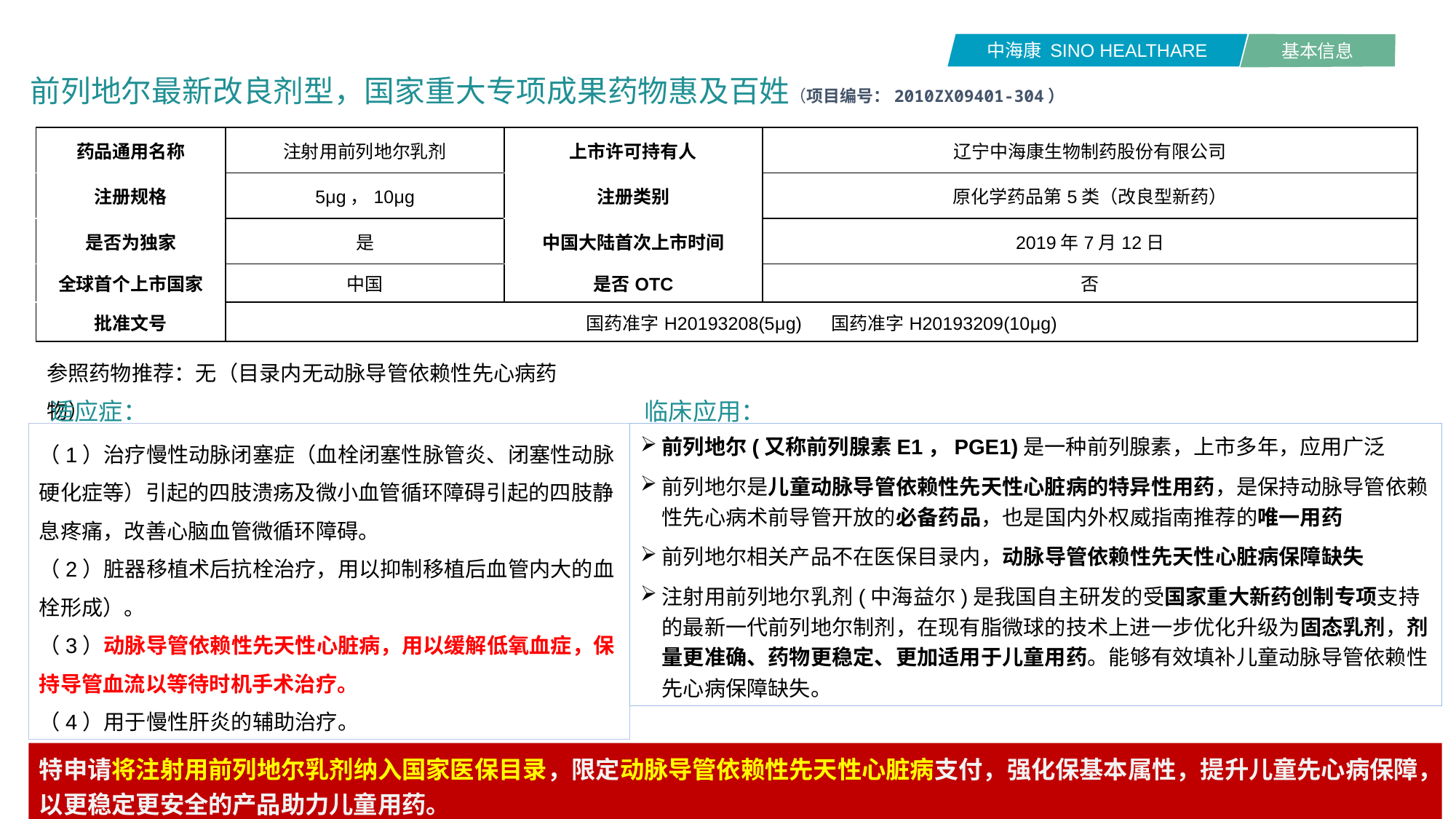

前列地尔最新改良剂型，国家重大专项成果药物惠及百姓（项目编号：2010ZX09401-304）
| 药品通用名称 | 注射用前列地尔乳剂 | 上市许可持有人 | 辽宁中海康生物制药股份有限公司 |
| --- | --- | --- | --- |
| 注册规格 | 5μg，10μg | 注册类别 | 原化学药品第5类（改良型新药） |
| 是否为独家 | 是 | 中国大陆首次上市时间 | 2019年7月12日 |
| 全球首个上市国家 | 中国 | 是否OTC | 否 |
| 批准文号 | 国药准字H20193208(5μg) 国药准字H20193209(10μg) |  |  |
参照药物推荐：无（目录内无动脉导管依赖性先心病药物）
适应症：
临床应用：
（1）治疗慢性动脉闭塞症（血栓闭塞性脉管炎、闭塞性动脉硬化症等）引起的四肢溃疡及微小血管循环障碍引起的四肢静息疼痛，改善心脑血管微循环障碍。
（2）脏器移植术后抗栓治疗，用以抑制移植后血管内大的血栓形成）。
（3）动脉导管依赖性先天性心脏病，用以缓解低氧血症，保持导管血流以等待时机手术治疗。
（4）用于慢性肝炎的辅助治疗。
前列地尔(又称前列腺素E1，PGE1)是一种前列腺素，上市多年，应用广泛
前列地尔是儿童动脉导管依赖性先天性心脏病的特异性用药，是保持动脉导管依赖性先心病术前导管开放的必备药品，也是国内外权威指南推荐的唯一用药
前列地尔相关产品不在医保目录内，动脉导管依赖性先天性心脏病保障缺失
注射用前列地尔乳剂(中海益尔)是我国自主研发的受国家重大新药创制专项支持的最新一代前列地尔制剂，在现有脂微球的技术上进一步优化升级为固态乳剂，剂量更准确、药物更稳定、更加适用于儿童用药。能够有效填补儿童动脉导管依赖性先心病保障缺失。
特申请将注射用前列地尔乳剂纳入国家医保目录，限定动脉导管依赖性先天性心脏病支付，强化保基本属性，提升儿童先心病保障，以更稳定更安全的产品助力儿童用药。